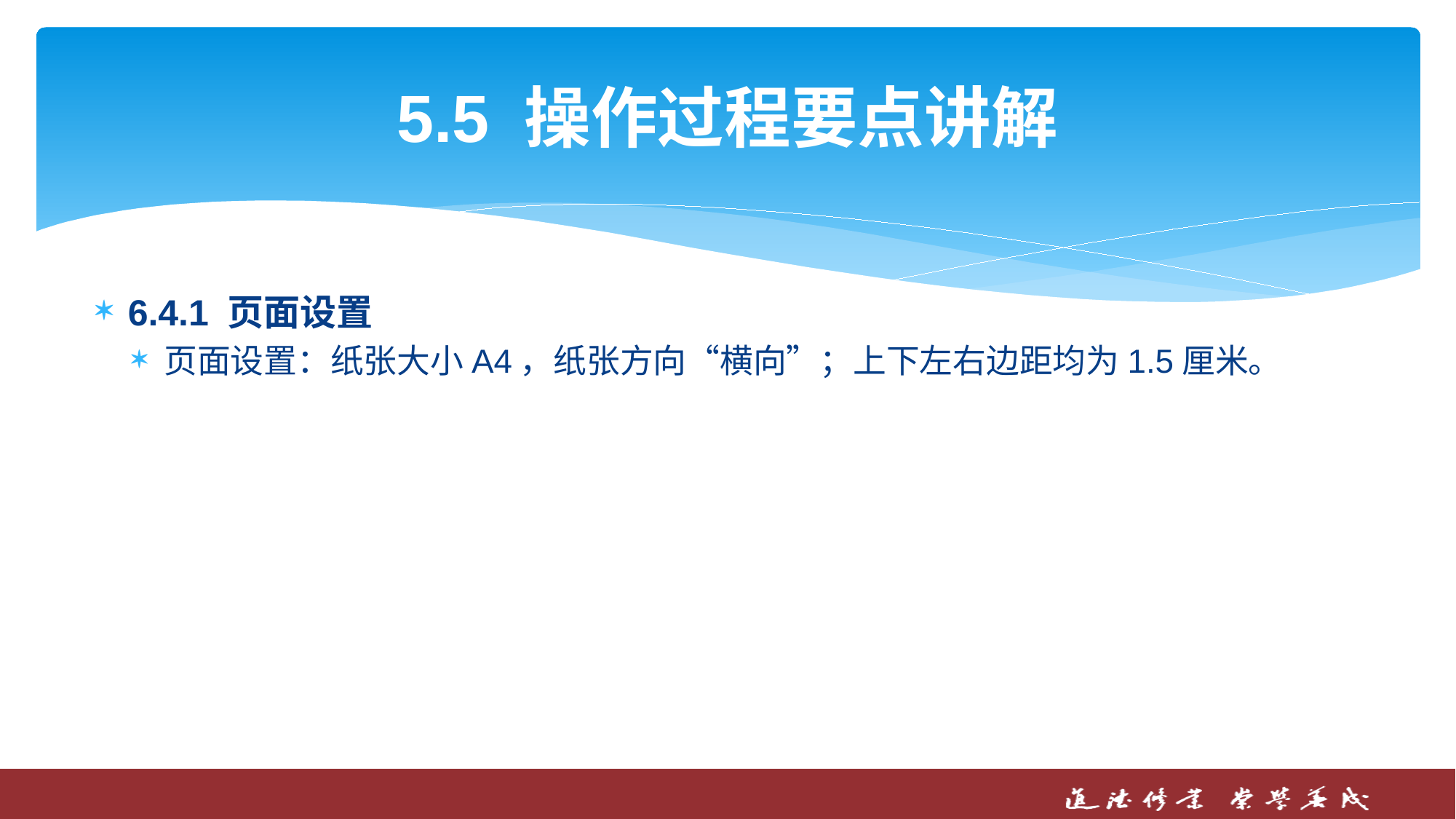

# 5.5 操作过程要点讲解
6.4.1 页面设置
页面设置：纸张大小A4，纸张方向“横向”；上下左右边距均为1.5厘米。